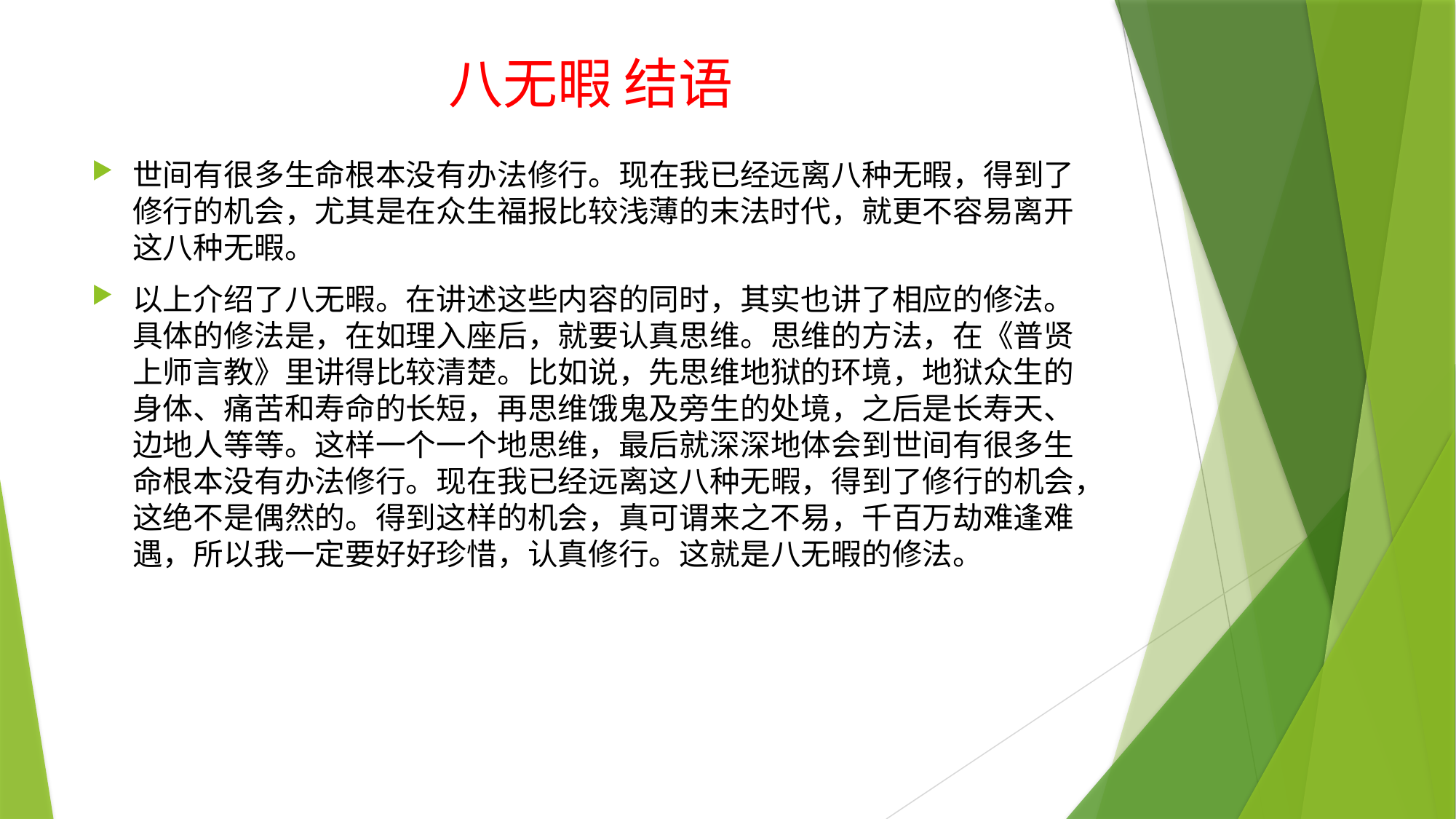

八无暇 结语
世间有很多生命根本没有办法修行。现在我已经远离八种无暇，得到了修行的机会，尤其是在众生福报比较浅薄的末法时代，就更不容易离开这八种无暇。
以上介绍了八无暇。在讲述这些内容的同时，其实也讲了相应的修法。具体的修法是，在如理入座后，就要认真思维。思维的方法，在《普贤上师言教》里讲得比较清楚。比如说，先思维地狱的环境，地狱众生的身体、痛苦和寿命的长短，再思维饿鬼及旁生的处境，之后是长寿天、边地人等等。这样一个一个地思维，最后就深深地体会到世间有很多生命根本没有办法修行。现在我已经远离这八种无暇，得到了修行的机会，这绝不是偶然的。得到这样的机会，真可谓来之不易，千百万劫难逢难遇，所以我一定要好好珍惜，认真修行。这就是八无暇的修法。